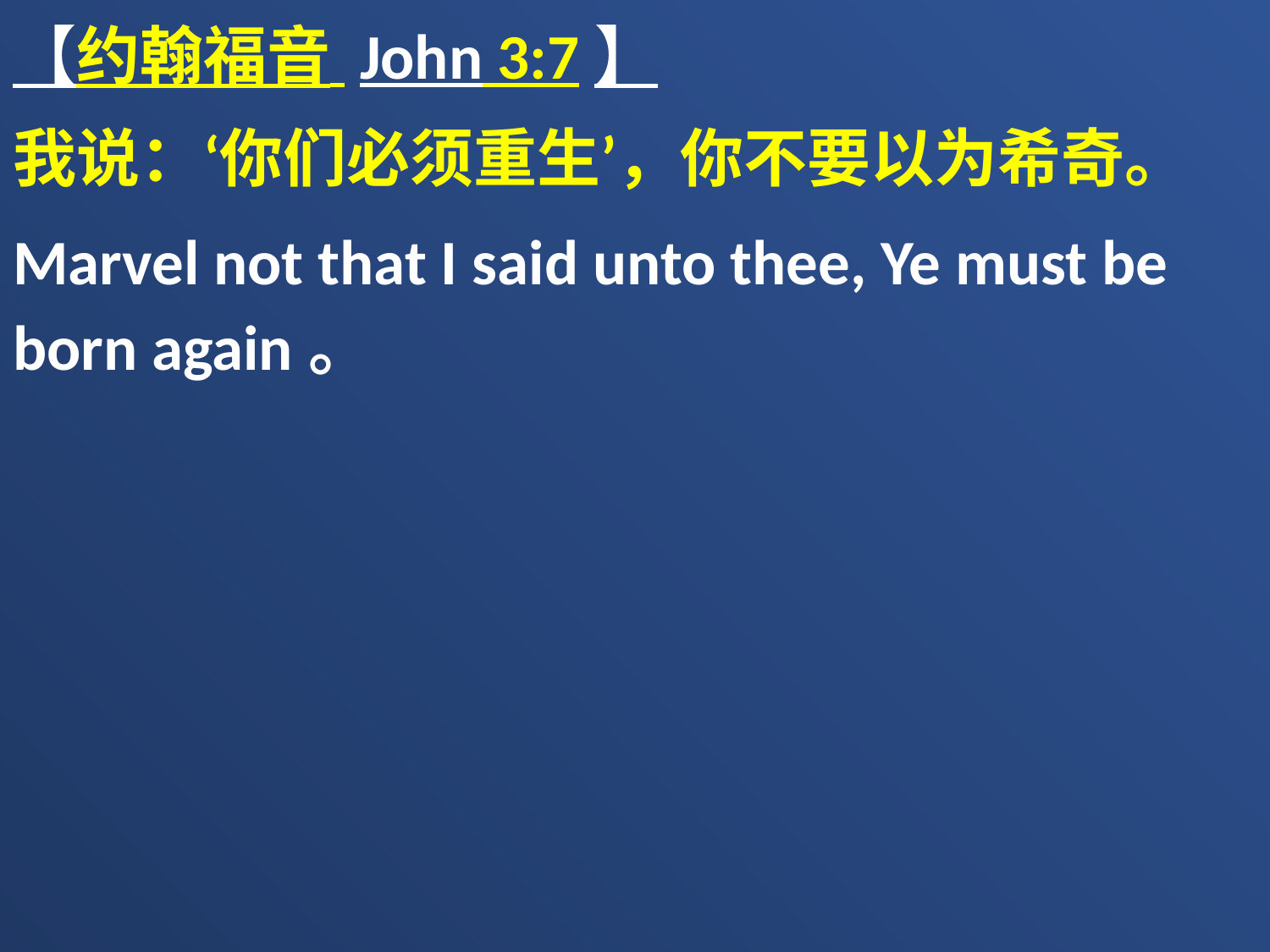

【约翰福音 John 3:7】
我说：‘你们必须重生’，你不要以为希奇。
Marvel not that I said unto thee, Ye must be born again。